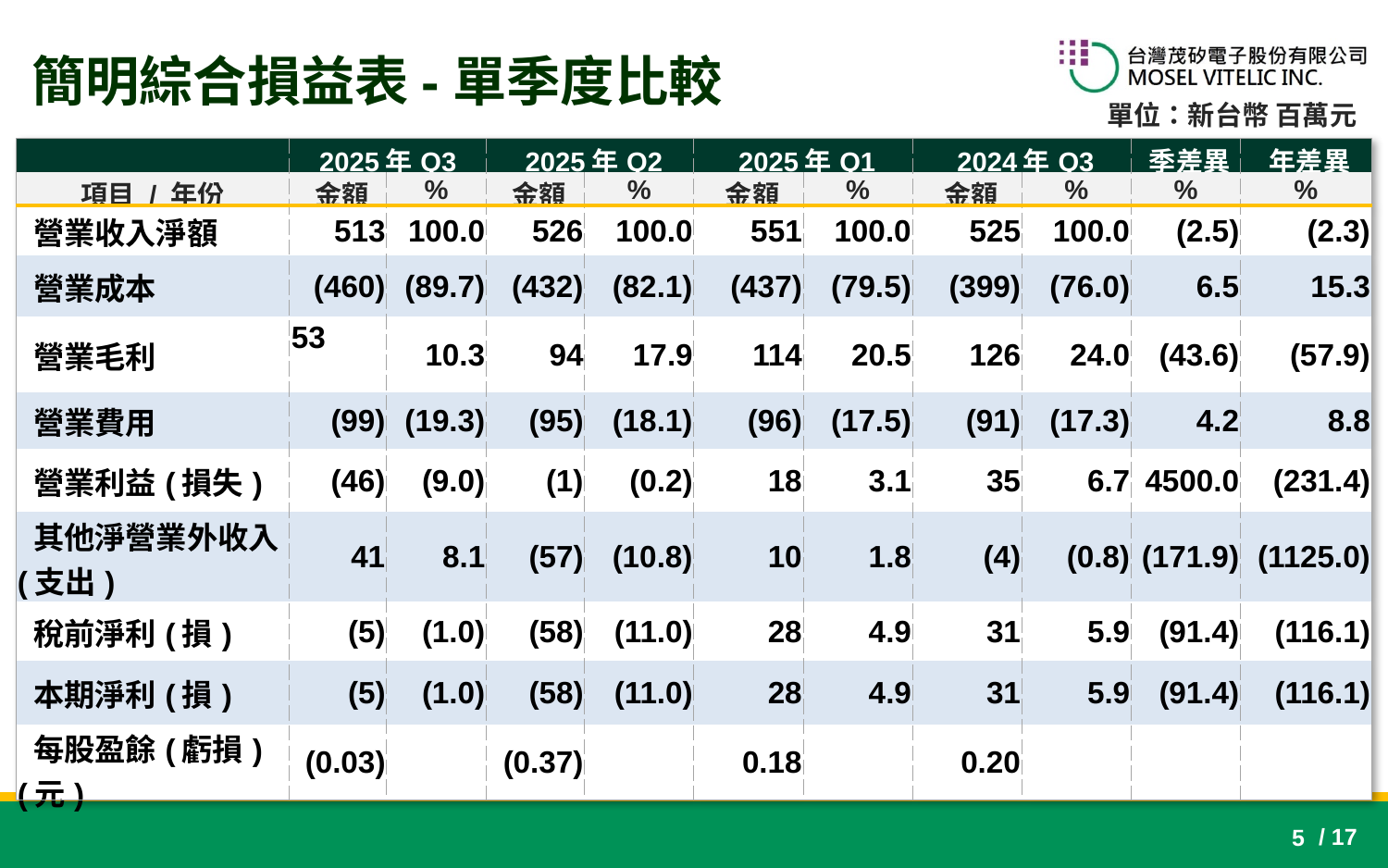

簡明綜合損益表-單季度比較
 單位：新台幣 百萬元
|  | 2025年Q3 |  | 2025年Q2 |  | 2025年Q1 |  | 2024年Q3 |  | 季差異 | 年差異 |
| --- | --- | --- | --- | --- | --- | --- | --- | --- | --- | --- |
| 項目 / 年份 | 金額 | % | 金額 | % | 金額 | % | 金額 | % | % | % |
| 營業收入淨額 | 513 | 100.0 | 526 | 100.0 | 551 | 100.0 | 525 | 100.0 | (2.5) | (2.3) |
| 營業成本 | (460) | (89.7) | (432) | (82.1) | (437) | (79.5) | (399) | (76.0) | 6.5 | 15.3 |
| 營業毛利 | 53 | 10.3 | 94 | 17.9 | 114 | 20.5 | 126 | 24.0 | (43.6) | (57.9) |
| 營業費用 | (99) | (19.3) | (95) | (18.1) | (96) | (17.5) | (91) | (17.3) | 4.2 | 8.8 |
| 營業利益(損失) | (46) | (9.0) | (1) | (0.2) | 18 | 3.1 | 35 | 6.7 | 4500.0 | (231.4) |
| 其他淨營業外收入(支出) | 41 | 8.1 | (57) | (10.8) | 10 | 1.8 | (4) | (0.8) | (171.9) | (1125.0) |
| 稅前淨利(損) | (5) | (1.0) | (58) | (11.0) | 28 | 4.9 | 31 | 5.9 | (91.4) | (116.1) |
| 本期淨利(損) | (5) | (1.0) | (58) | (11.0) | 28 | 4.9 | 31 | 5.9 | (91.4) | (116.1) |
| 每股盈餘(虧損)(元) | (0.03) |  | (0.37) |  | 0.18 |  | 0.20 |  |  |  |
5